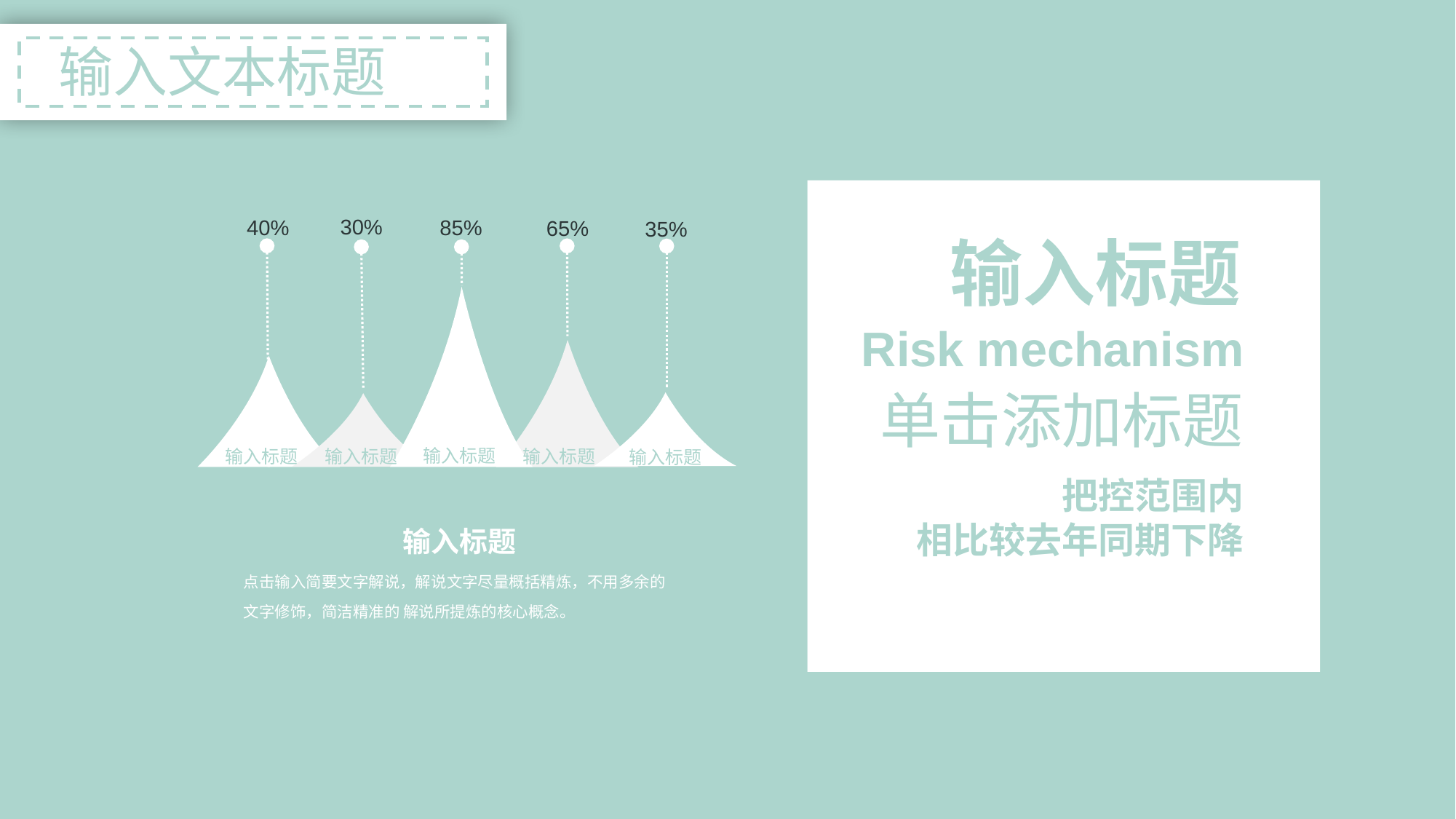

输入文本标题

30%

85%

40%

65%
35%

输入标题
Risk mechanism
单击添加标题
输入标题
输入标题
输入标题
输入标题
输入标题
把控范围内
输入标题
点击输入简要文字解说，解说文字尽量概括精炼，不用多余的文字修饰，简洁精准的 解说所提炼的核心概念。
相比较去年同期下降